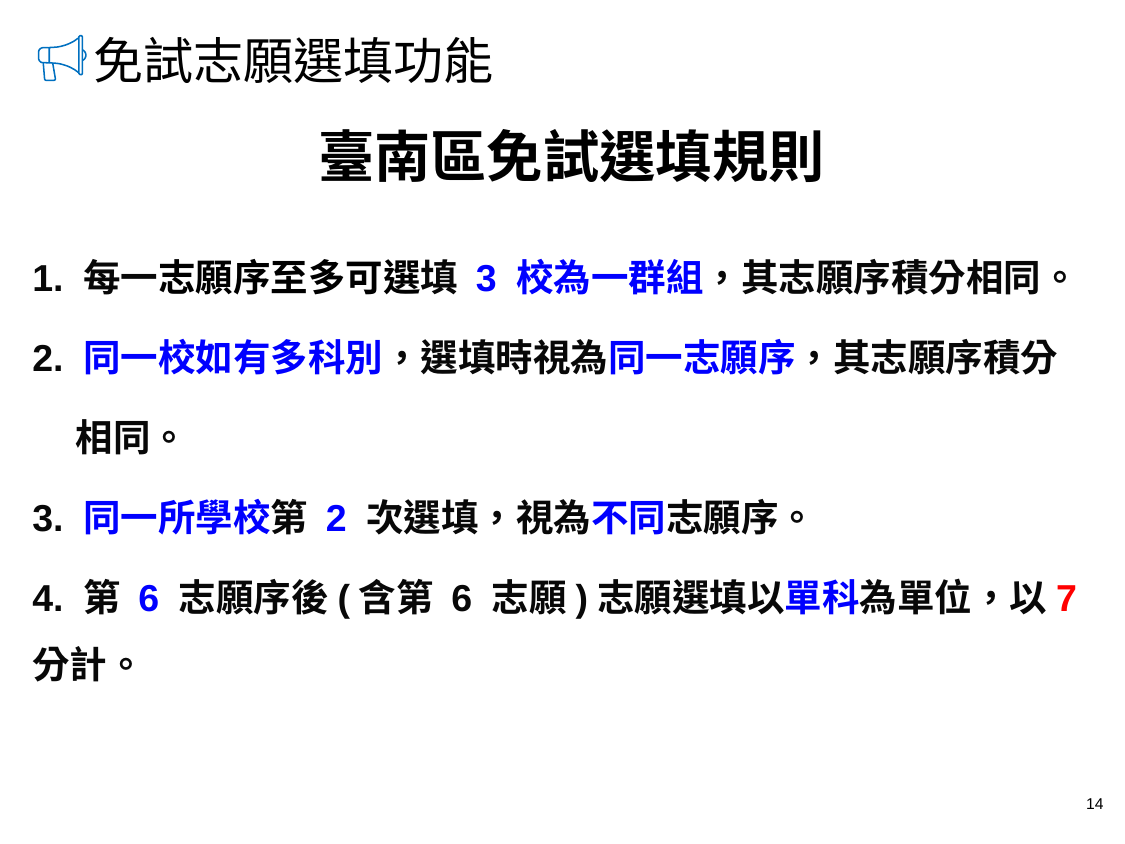

免試志願選填功能

# 臺南區免試選填規則
1. 每一志願序至多可選填 3 校為一群組，其志願序積分相同。
2. 同一校如有多科別，選填時視為同一志願序，其志願序積分
    相同。
3. 同一所學校第 2 次選填，視為不同志願序。
4. 第 6 志願序後(含第 6 志願)志願選填以單科為單位，以7分計。
14